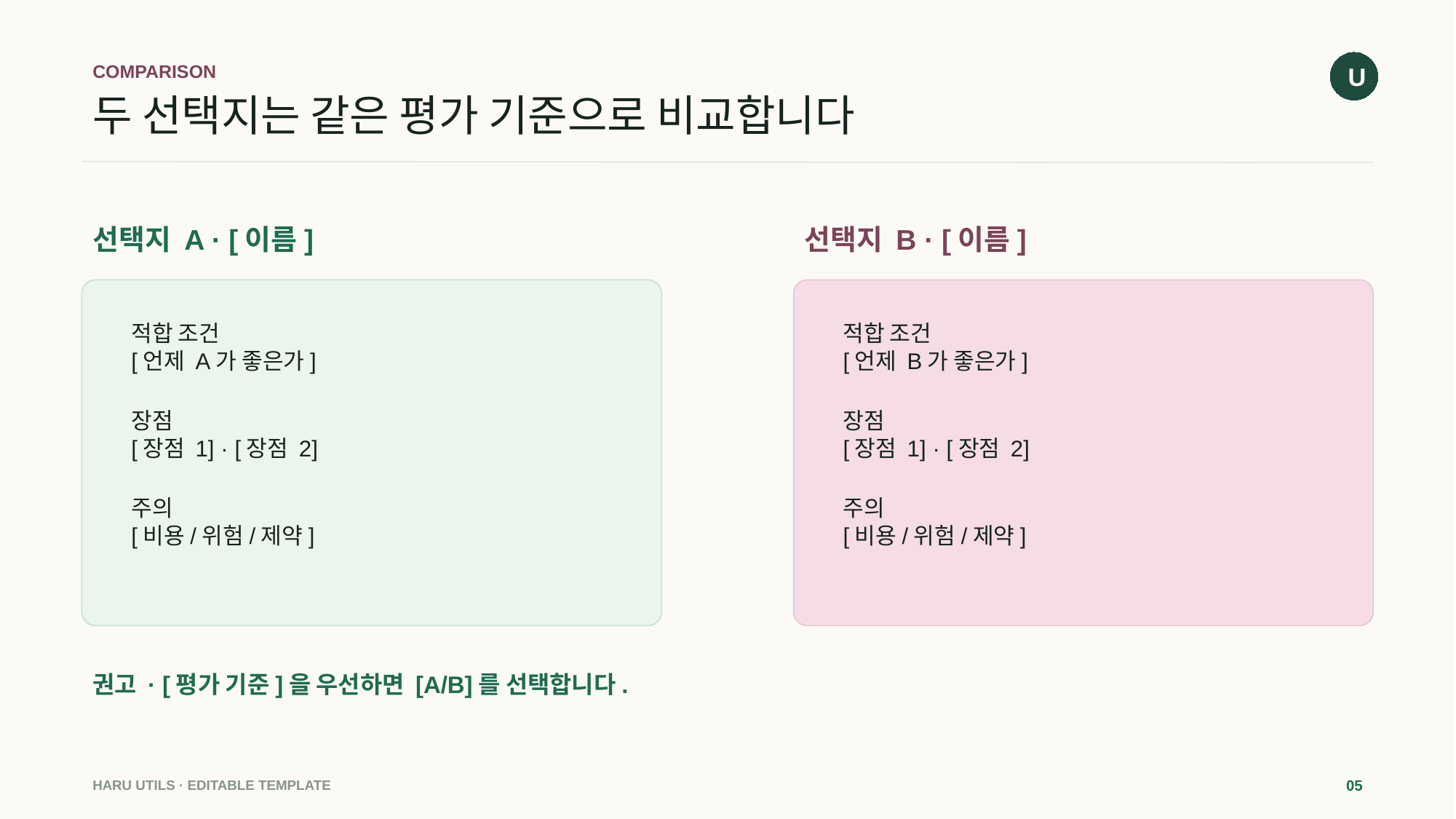

U
COMPARISON
# 두 선택지는 같은 평가 기준으로 비교합니다

선택지 A · [이름]
선택지 B · [이름]

적합 조건
[언제 A가 좋은가]

장점
[장점 1] · [장점 2]

주의
[비용/위험/제약]
적합 조건
[언제 B가 좋은가]

장점
[장점 1] · [장점 2]

주의
[비용/위험/제약]
권고 · [평가 기준]을 우선하면 [A/B]를 선택합니다.
HARU UTILS · EDITABLE TEMPLATE
05